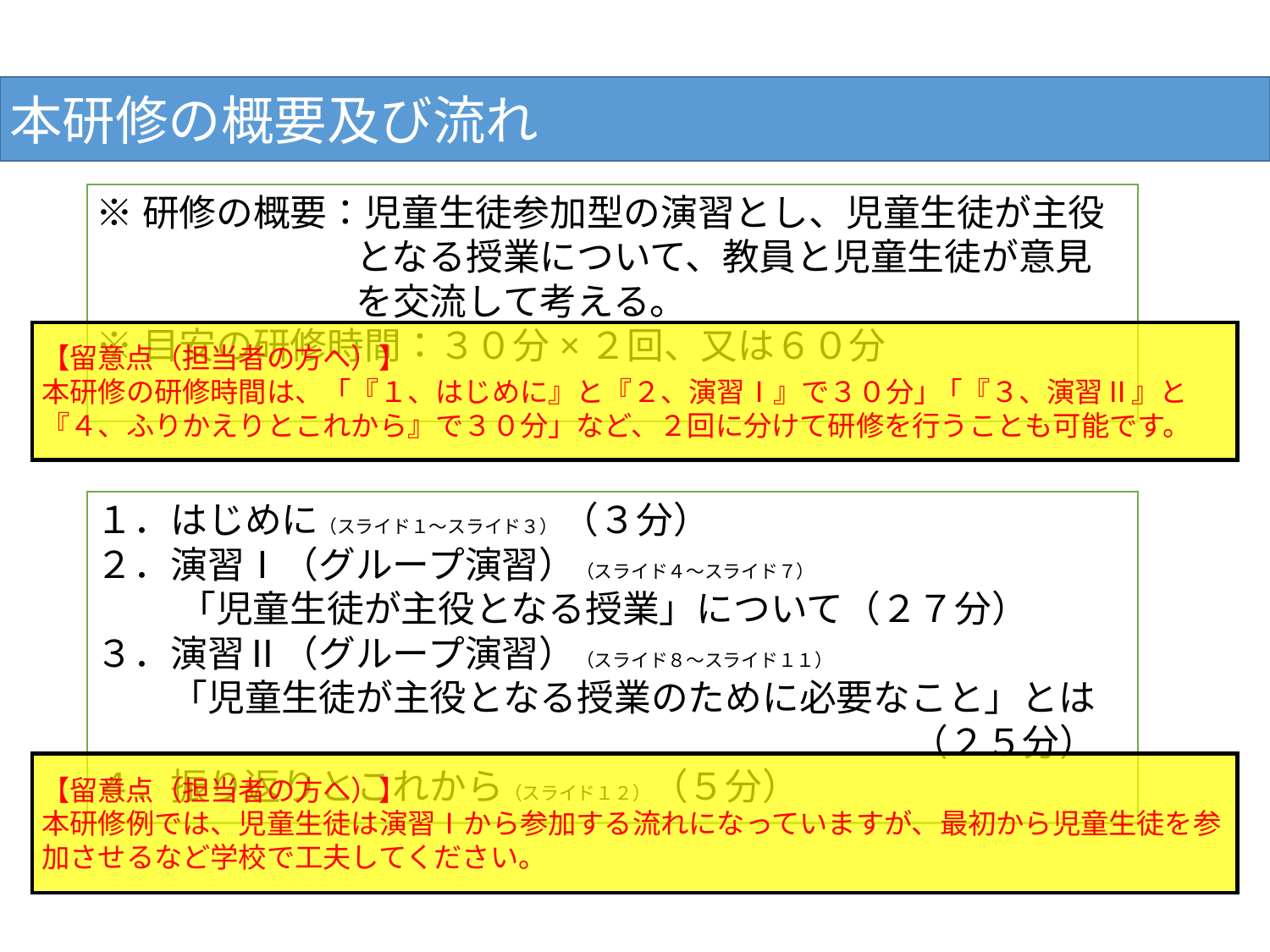

本研修の概要及び流れ
※研修の概要：児童生徒参加型の演習とし、児童生徒が主役
　　　　　　　となる授業について、教員と児童生徒が意見
　　　　　　　を交流して考える。
※目安の研修時間：３０分×２回、又は６０分

【留意点（担当者の方へ）】
本研修の研修時間は、「『１、はじめに』と『２、演習Ⅰ』で３０分」 ｢『３、演習Ⅱ』と『４、ふりかえりとこれから』で３０分」など、２回に分けて研修を行うことも可能です。
１．はじめに（スライド１～スライド３） （３分）
２．演習Ⅰ（グループ演習）（スライド４～スライド７）
　　 「児童生徒が主役となる授業」について（２７分）
３．演習Ⅱ（グループ演習）（スライド８～スライド１１）
　　「児童生徒が主役となる授業のために必要なこと」とは
　　　　　　　　　　　　　　　　　　　　　　（２５分）
４．振り返りとこれから（スライド１２）（５分）

【留意点（担当者の方へ）】
本研修例では、児童生徒は演習Ⅰから参加する流れになっていますが、最初から児童生徒を参加させるなど学校で工夫してください。